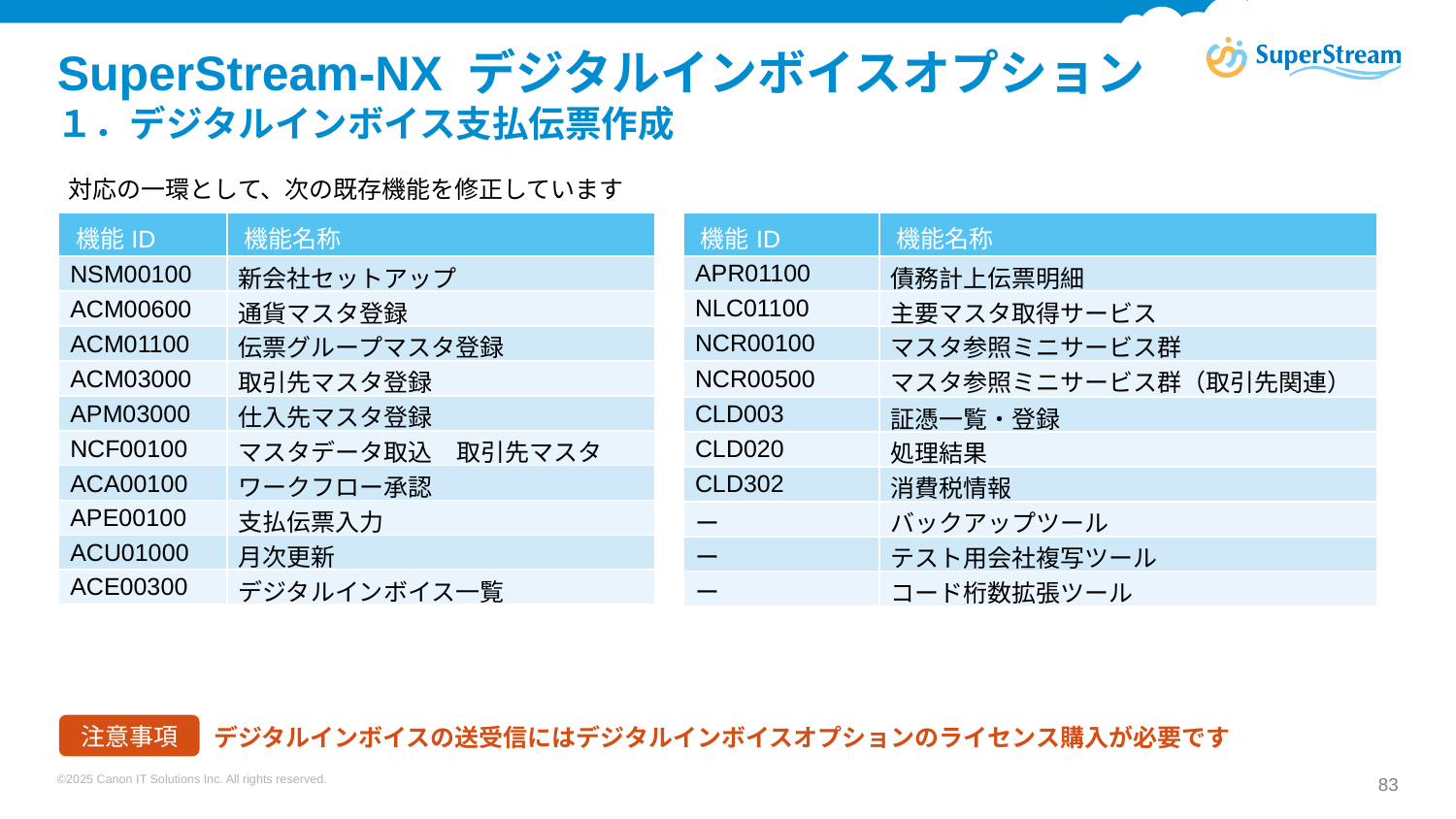

# SuperStream-NX デジタルインボイスオプション １．デジタルインボイス支払伝票作成
対応の一環として、次の既存機能を修正しています
| 機能ID | 機能名称 |
| --- | --- |
| NSM00100 | 新会社セットアップ |
| ACM00600 | 通貨マスタ登録 |
| ACM01100 | 伝票グループマスタ登録 |
| ACM03000 | 取引先マスタ登録 |
| APM03000 | 仕入先マスタ登録 |
| NCF00100 | マスタデータ取込　取引先マスタ |
| ACA00100 | ワークフロー承認 |
| APE00100 | 支払伝票入力 |
| ACU01000 | 月次更新 |
| ACE00300 | デジタルインボイス一覧 |
| 機能ID | 機能名称 |
| --- | --- |
| APR01100 | 債務計上伝票明細 |
| NLC01100 | 主要マスタ取得サービス |
| NCR00100 | マスタ参照ミニサービス群 |
| NCR00500 | マスタ参照ミニサービス群（取引先関連） |
| CLD003 | 証憑一覧・登録 |
| CLD020 | 処理結果 |
| CLD302 | 消費税情報 |
| ー | バックアップツール |
| ー | テスト用会社複写ツール |
| ー | コード桁数拡張ツール |
注意事項
デジタルインボイスの送受信にはデジタルインボイスオプションのライセンス購入が必要です
©2025 Canon IT Solutions Inc. All rights reserved.
83